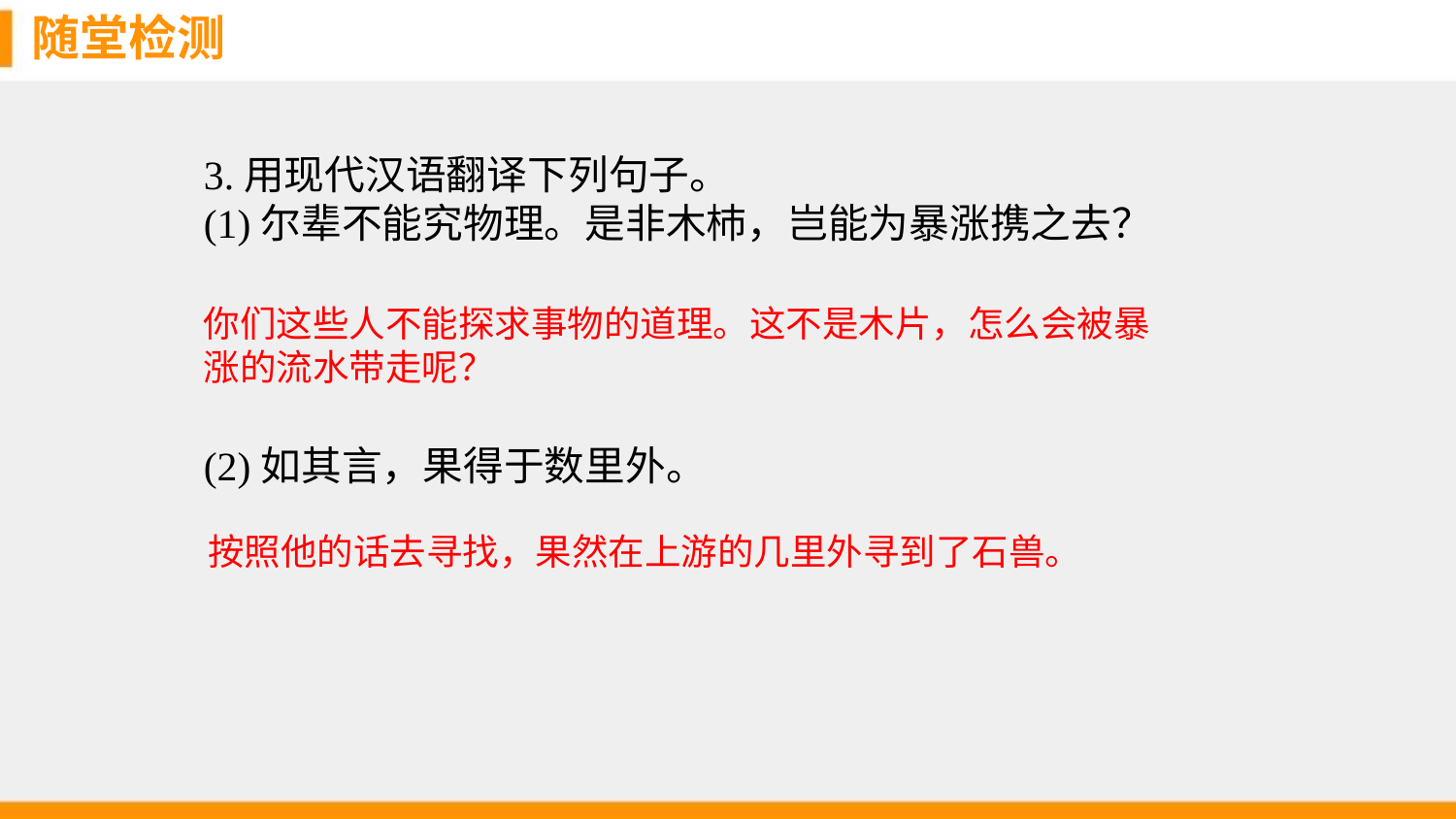

随堂检测
3.用现代汉语翻译下列句子。
(1)尔辈不能究物理。是非木杮，岂能为暴涨携之去？

(2)如其言，果得于数里外。

你们这些人不能探求事物的道理。这不是木片，怎么会被暴涨的流水带走呢？
按照他的话去寻找，果然在上游的几里外寻到了石兽。